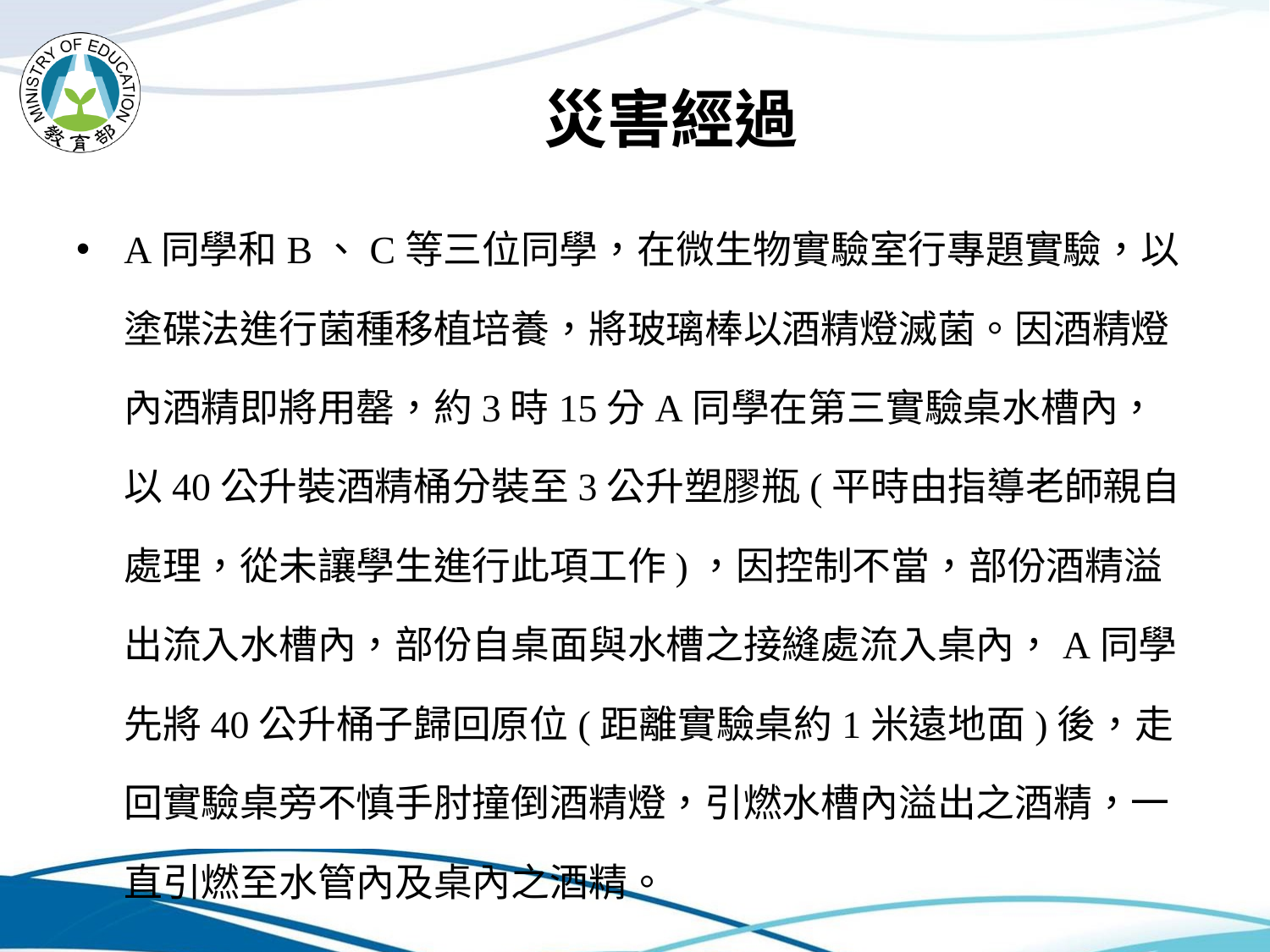

# 災害經過
A同學和B、C等三位同學，在微生物實驗室行專題實驗，以塗碟法進行菌種移植培養，將玻璃棒以酒精燈滅菌。因酒精燈內酒精即將用罄，約3時15分A同學在第三實驗桌水槽內，以40公升裝酒精桶分裝至3公升塑膠瓶(平時由指導老師親自處理，從未讓學生進行此項工作)，因控制不當，部份酒精溢出流入水槽內，部份自桌面與水槽之接縫處流入桌內，A同學先將40公升桶子歸回原位(距離實驗桌約1米遠地面)後，走回實驗桌旁不慎手肘撞倒酒精燈，引燃水槽內溢出之酒精，一直引燃至水管內及桌內之酒精。